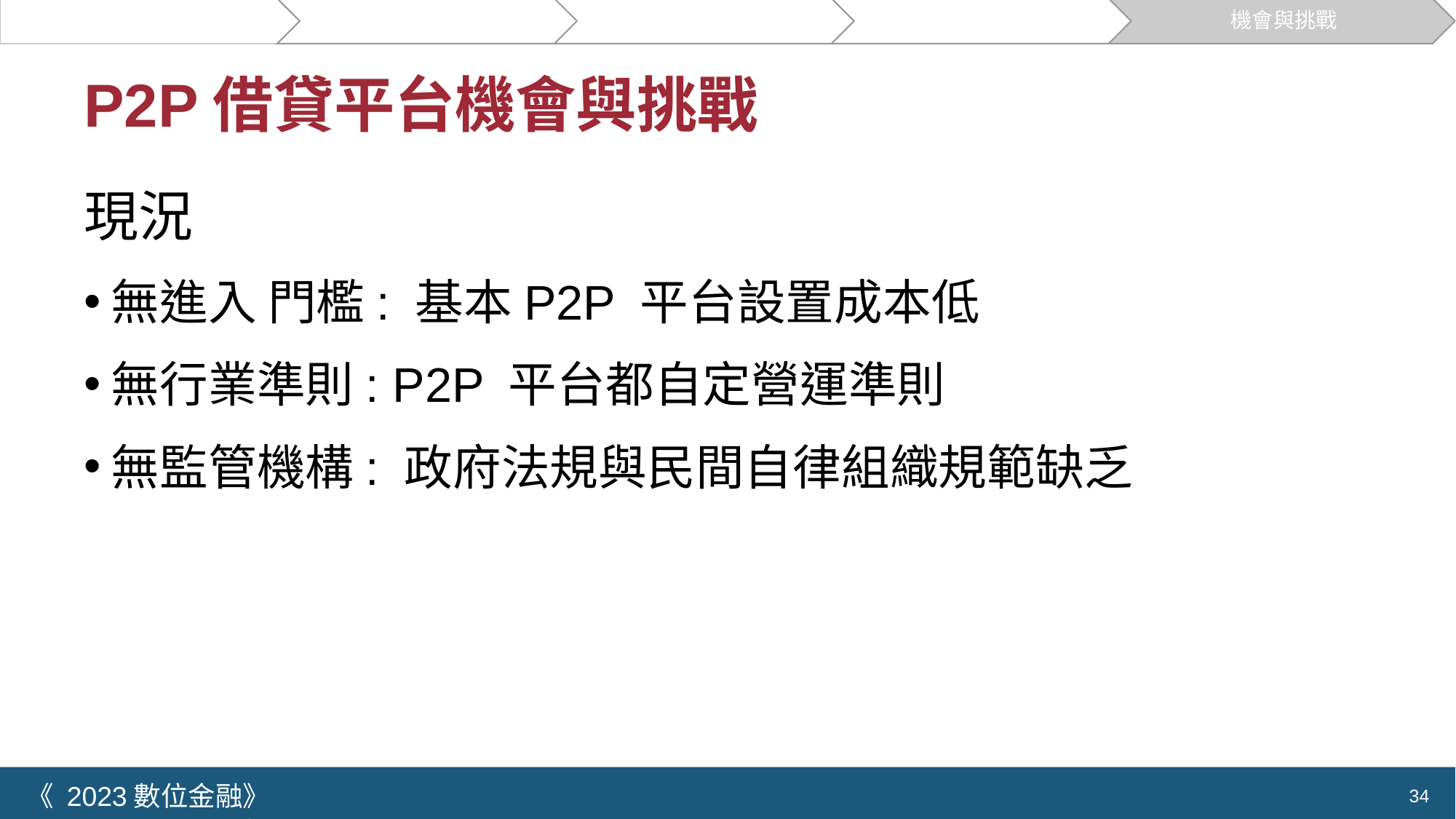

關於貸款

P2P網貸的運作

創新模式

市場與案例

機會與挑戰
# P2P借貸平台機會與挑戰
現況
無進入 門檻: 基本P2P 平台設置成本低
無行業準則: P2P 平台都自定營運準則
無監管機構: 政府法規與民間自律組織規範缺乏
《 2023數位金融》                                                                                                                                             	NYCU.IIM.IEBI Lab
34